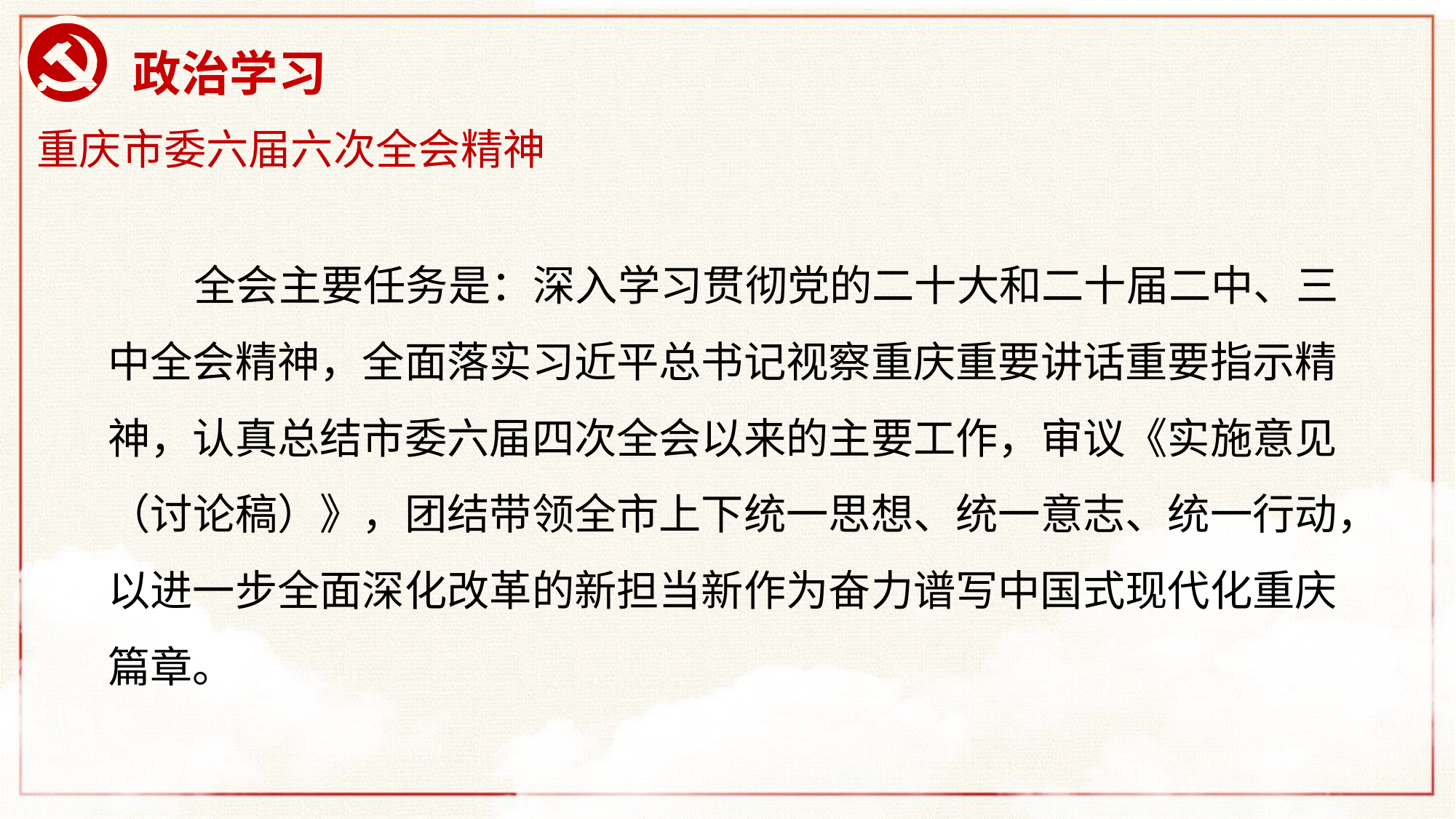

# 政治学习
重庆市委六届六次全会精神
全会主要任务是：深入学习贯彻党的二十大和二十届二中、三中全会精神，全面落实习近平总书记视察重庆重要讲话重要指示精神，认真总结市委六届四次全会以来的主要工作，审议《实施意见（讨论稿）》，团结带领全市上下统一思想、统一意志、统一行动，以进一步全面深化改革的新担当新作为奋力谱写中国式现代化重庆篇章。